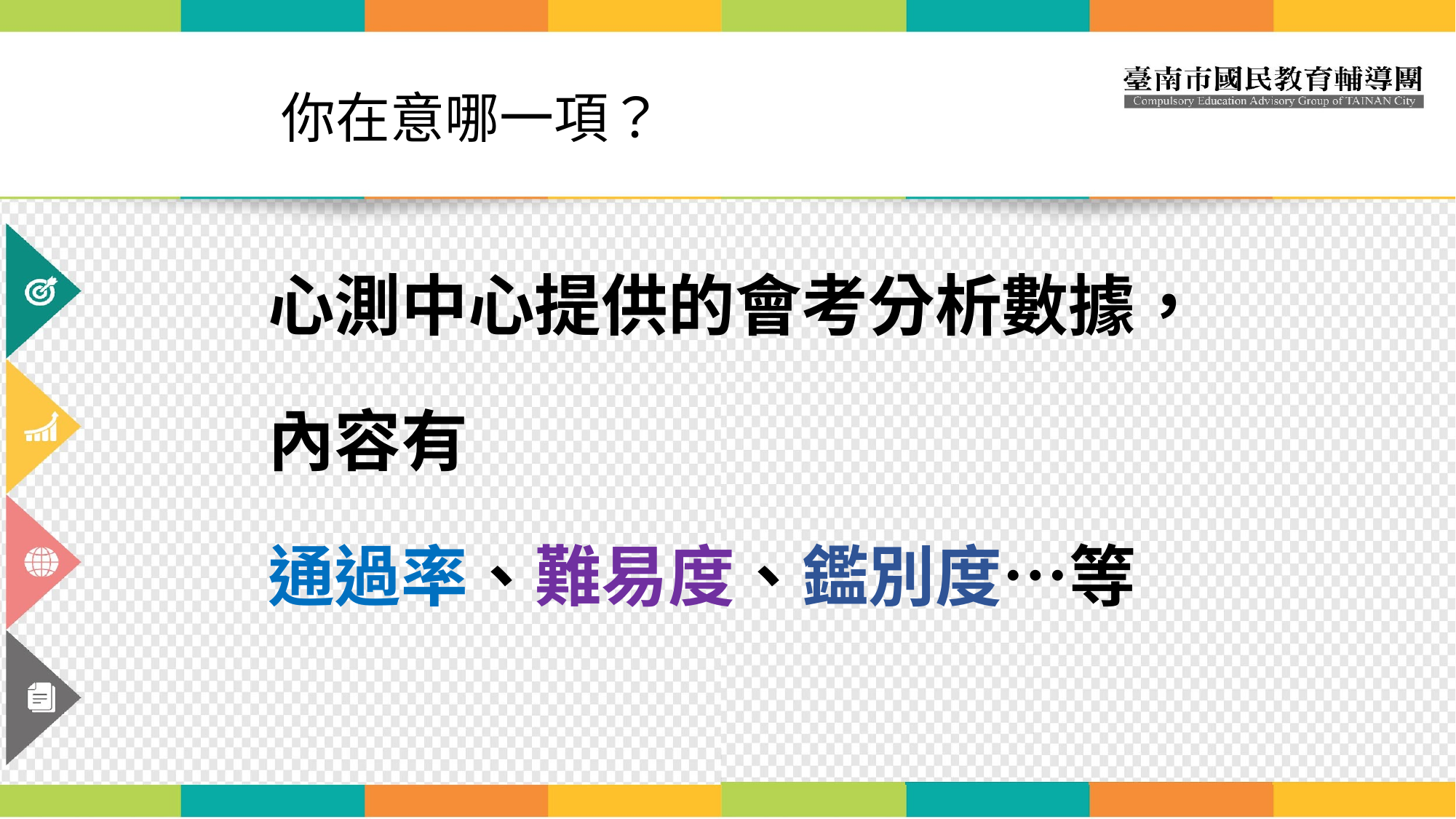

# 你在意哪一項？
心測中心提供的會考分析數據，
內容有
通過率、難易度、鑑別度…等